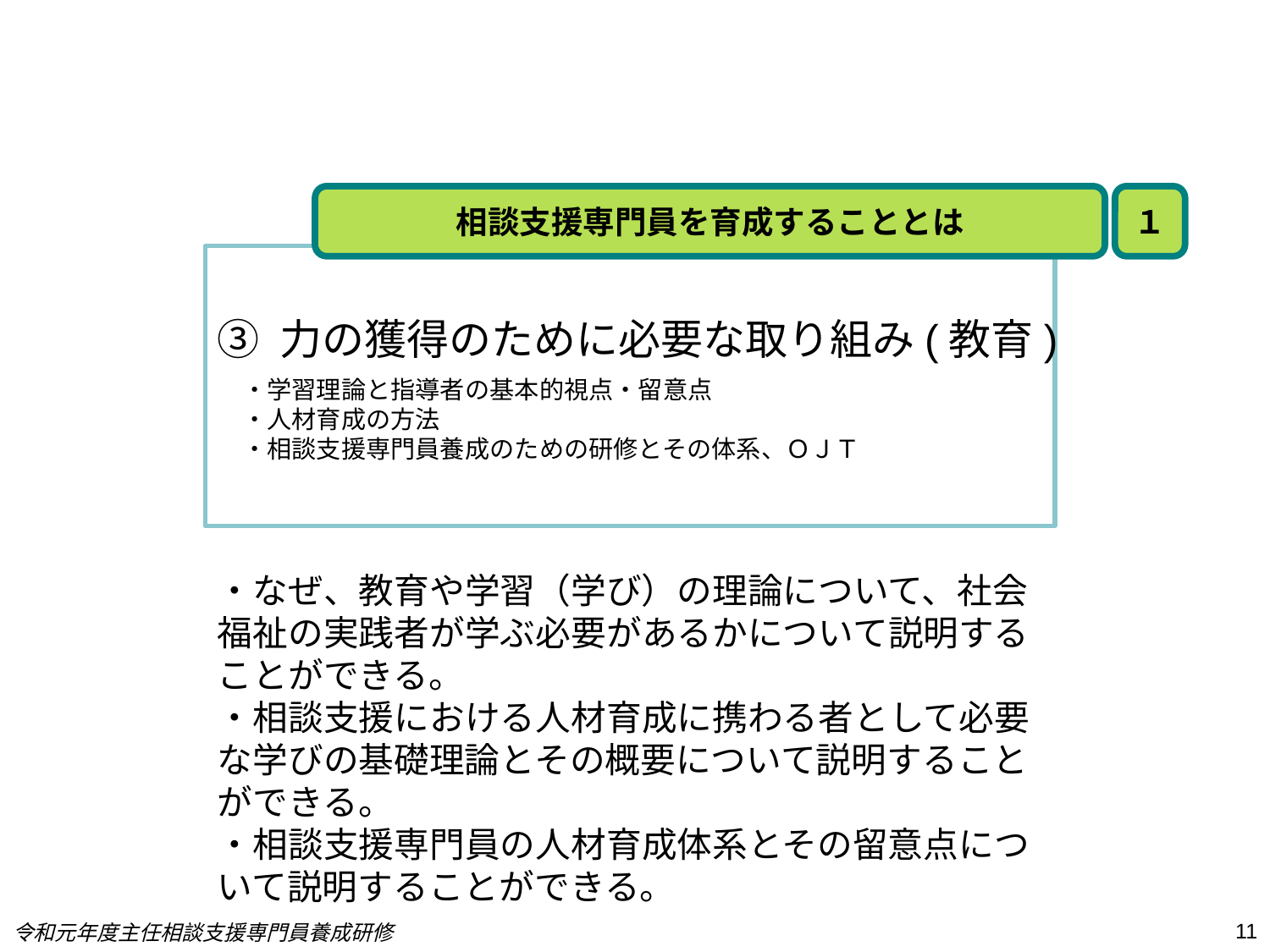

相談支援専門員を育成することとは
１

③ 力の獲得のために必要な取り組み(教育)

　・学習理論と指導者の基本的視点・留意点
　・人材育成の方法
　・相談支援専門員養成のための研修とその体系、ＯＪＴ
・なぜ、教育や学習（学び）の理論について、社会福祉の実践者が学ぶ必要があるかについて説明することができる。
・相談支援における人材育成に携わる者として必要な学びの基礎理論とその概要について説明することができる。
・相談支援専門員の人材育成体系とその留意点について説明することができる。
11
令和元年度主任相談支援専門員養成研修